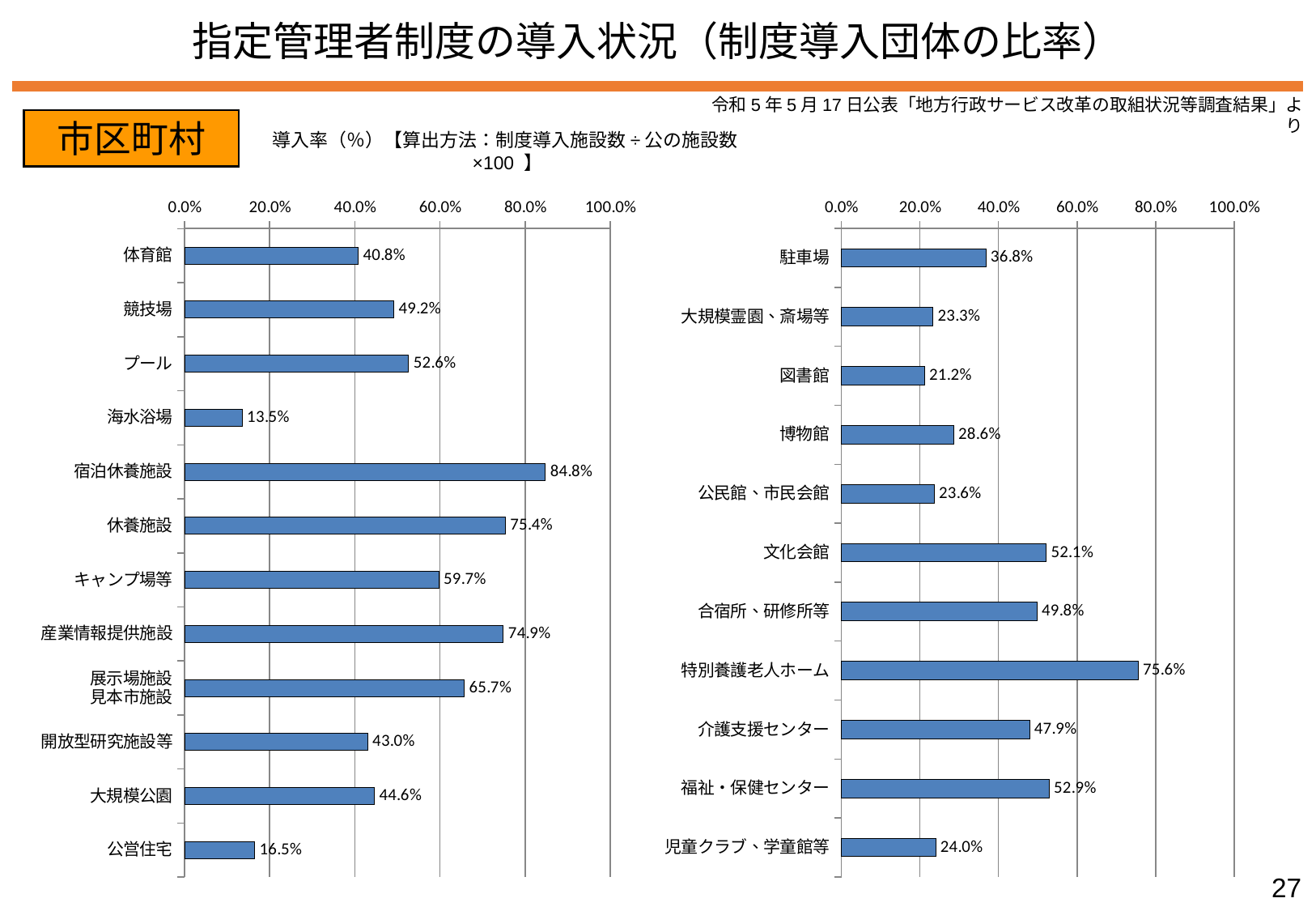

指定管理者制度の導入状況（制度導入団体の比率）
令和5年5月17日公表「地方行政サービス改革の取組状況等調査結果」より
市区町村
導入率（％）【算出方法：制度導入施設数÷公の施設数×100 】

### Chart

| Category | 導入率 |
|---|---|
| 駐車場 | 0.36808386721025044 |
| 大規模霊園、斎場等 | 0.2328767123287671 |
| 図書館 | 0.21156373193166886 |
| 博物館 | 0.28589302471066624 |
| 公民館、市民会館 | 0.23624887285843102 |
| 文化会館 | 0.521476510067114 |
| 合宿所、研修所等 | 0.4976958525345622 |
| 特別養護老人ホーム | 0.7555555555555555 |
| 介護支援センター | 0.4792079207920792 |
| 福祉・保健センター | 0.5286738351254481 |
| 児童クラブ、学童館等 | 0.23995698594362086 |

### Chart

| Category | 導入率 |
|---|---|
| 体育館 | 0.40822417509534076 |
| 競技場 | 0.49158509359436714 |
| プール | 0.5264598540145985 |
| 海水浴場 | 0.13541666666666666 |
| 宿泊休養施設 | 0.8476454293628809 |
| 休養施設 | 0.7539267015706806 |
| キャンプ場等 | 0.597255369928401 |
| 産業情報提供施設 | 0.748932536293766 |
| 展示場施設
見本市施設 | 0.656957928802589 |
| 開放型研究施設等 | 0.43010752688172044 |
| 大規模公園 | 0.44612590799031476 |
| 公営住宅 | 0.16495779021250445 |
27